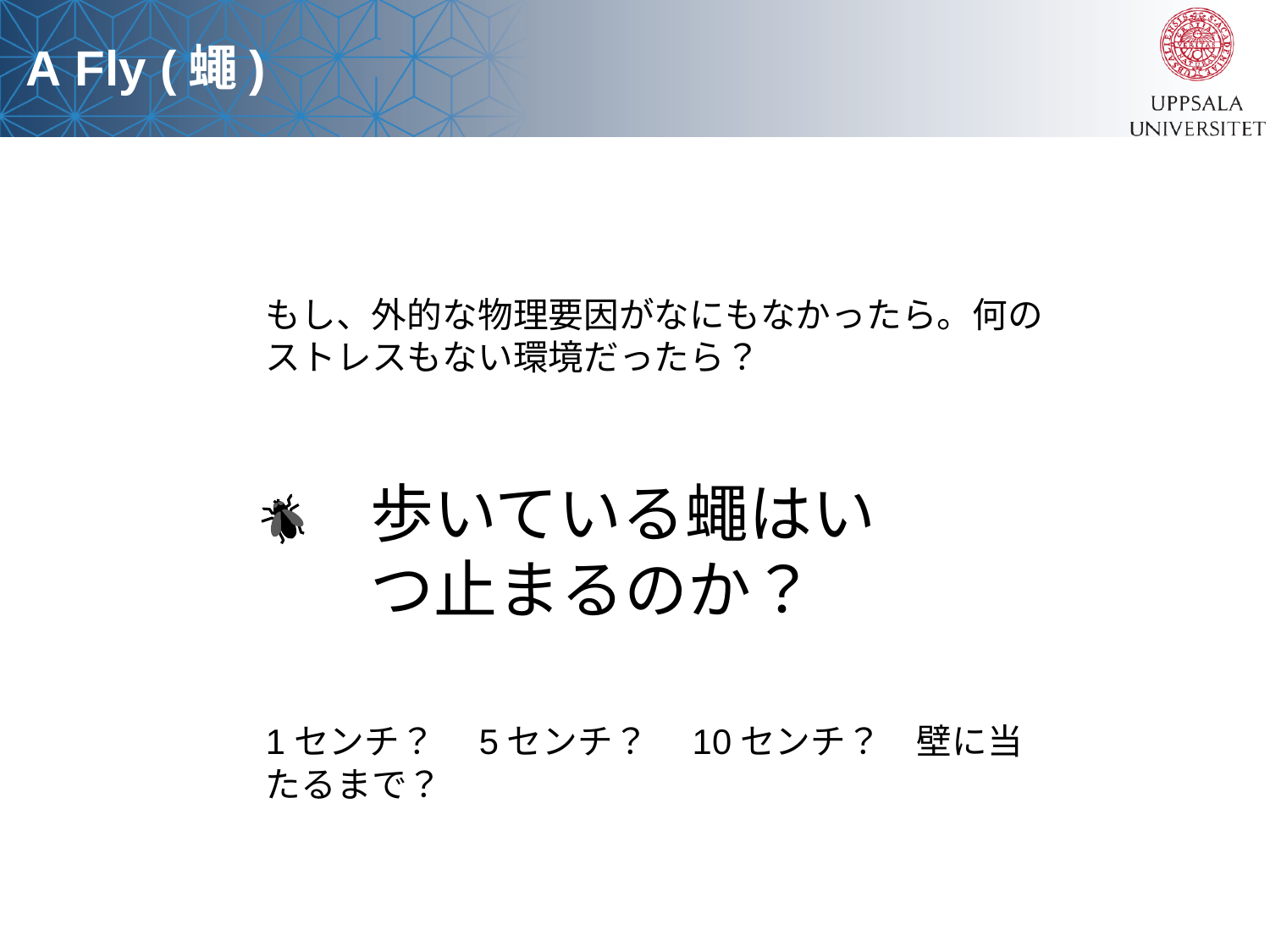

A Fly (蠅)
もし、外的な物理要因がなにもなかったら。何のストレスもない環境だったら？
歩いている蠅はいつ止まるのか？

1センチ？　5センチ？　10センチ？　壁に当たるまで？